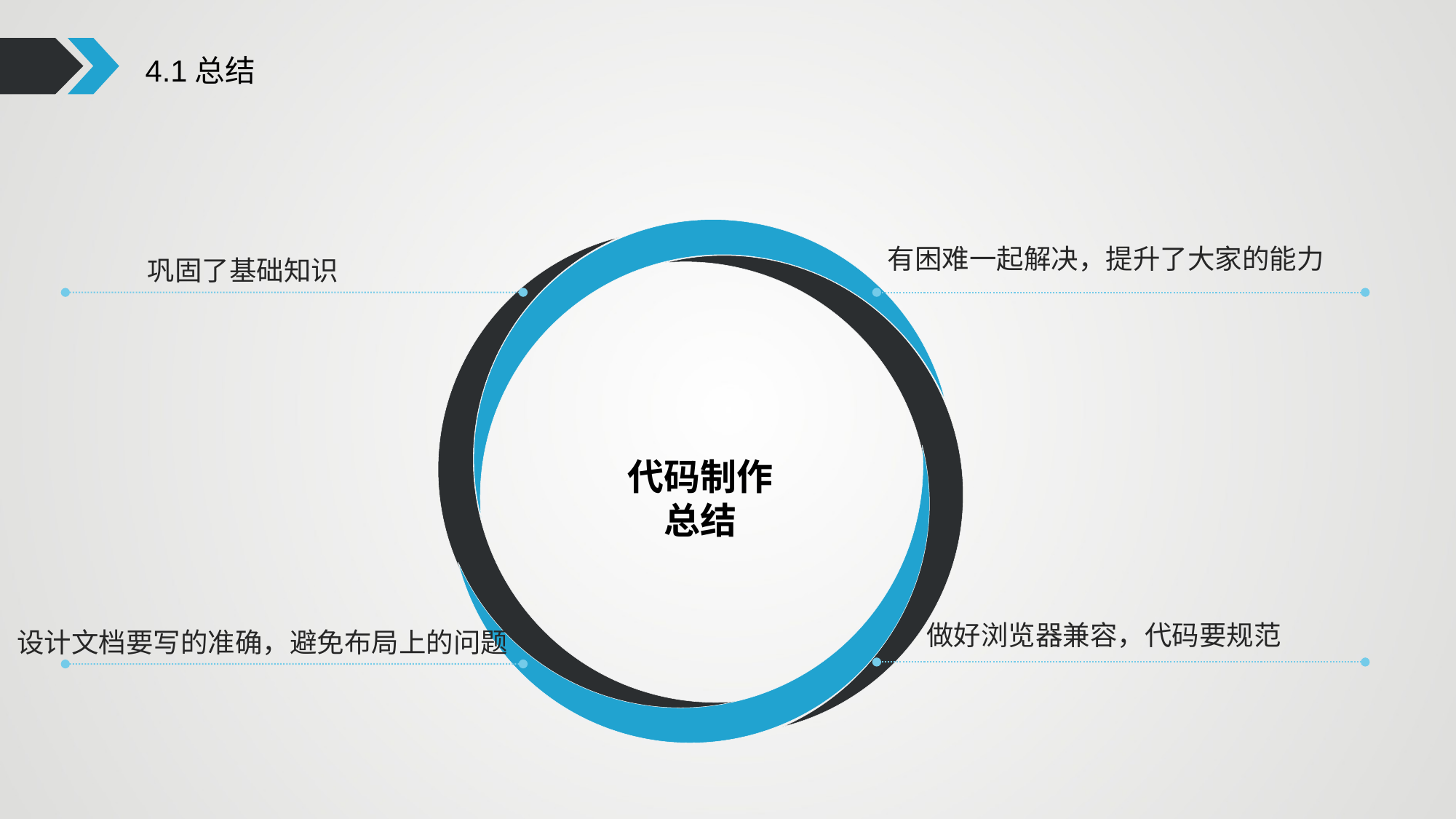

4.1总结

巩固了基础知识

有困难一起解决，提升了大家的能力

代码制作总结
做好浏览器兼容，代码要规范

设计文档要写的准确，避免布局上的问题